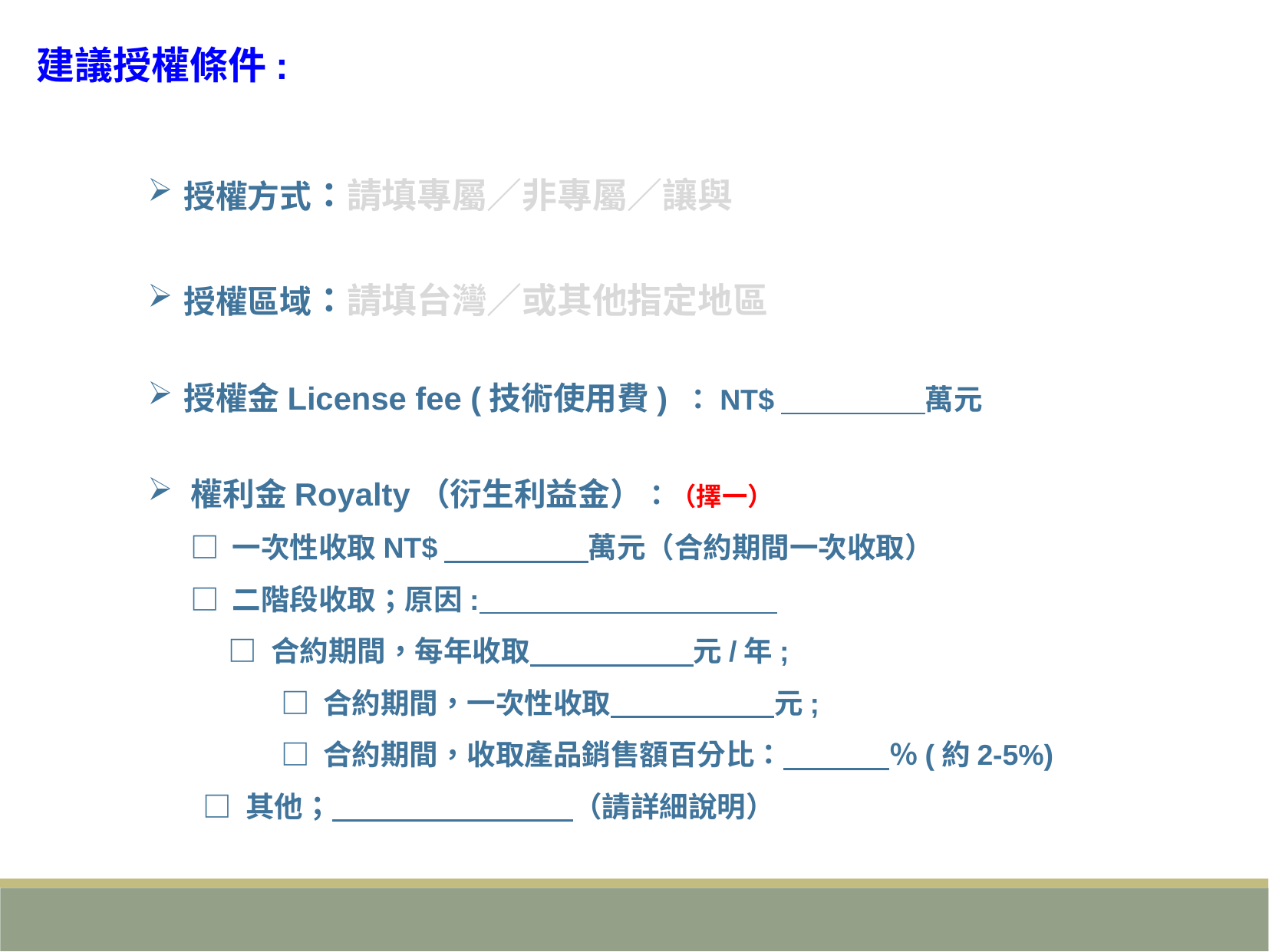

建議授權條件:

授權方式：請填專屬／非專屬／讓與
授權區域：請填台灣／或其他指定地區
授權金License fee (技術使用費) ：NT$　　　　　萬元
權利金Royalty（衍生利益金）：（擇一）
        □ 一次性收取NT$　　　　　萬元（合約期間一次收取）
        □ 二階段收取；原因:
        □ 合約期間，每年收取　　　　　   元/年;
                □ 合約期間，一次性收取　　　　　   元;
                □ 合約期間，收取產品銷售額百分比：　　   　％(約2-5%)
          □ 其他；                                     （請詳細說明）